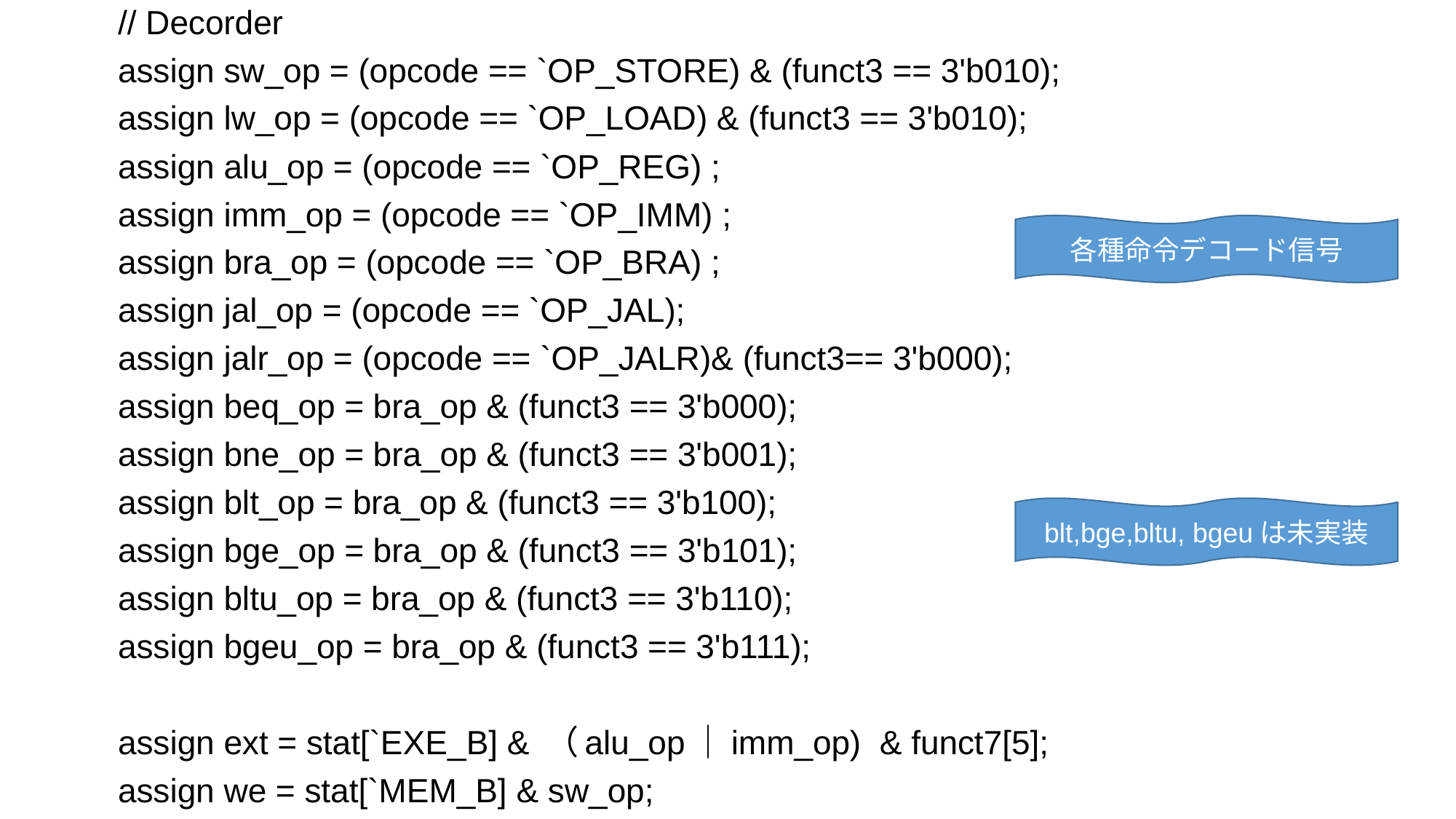

// Decorder
assign sw_op = (opcode == `OP_STORE) & (funct3 == 3'b010);
assign lw_op = (opcode == `OP_LOAD) & (funct3 == 3'b010);
assign alu_op = (opcode == `OP_REG) ;
assign imm_op = (opcode == `OP_IMM) ;
assign bra_op = (opcode == `OP_BRA) ;
assign jal_op = (opcode == `OP_JAL);
assign jalr_op = (opcode == `OP_JALR)& (funct3== 3'b000);
assign beq_op = bra_op & (funct3 == 3'b000);
assign bne_op = bra_op & (funct3 == 3'b001);
assign blt_op = bra_op & (funct3 == 3'b100);
assign bge_op = bra_op & (funct3 == 3'b101);
assign bltu_op = bra_op & (funct3 == 3'b110);
assign bgeu_op = bra_op & (funct3 == 3'b111);

assign ext = stat[`EXE_B] & （alu_op｜imm_op)  & funct7[5];
assign we = stat[`MEM_B] & sw_op;

各種命令デコード信号
blt,bge,bltu, bgeuは未実装